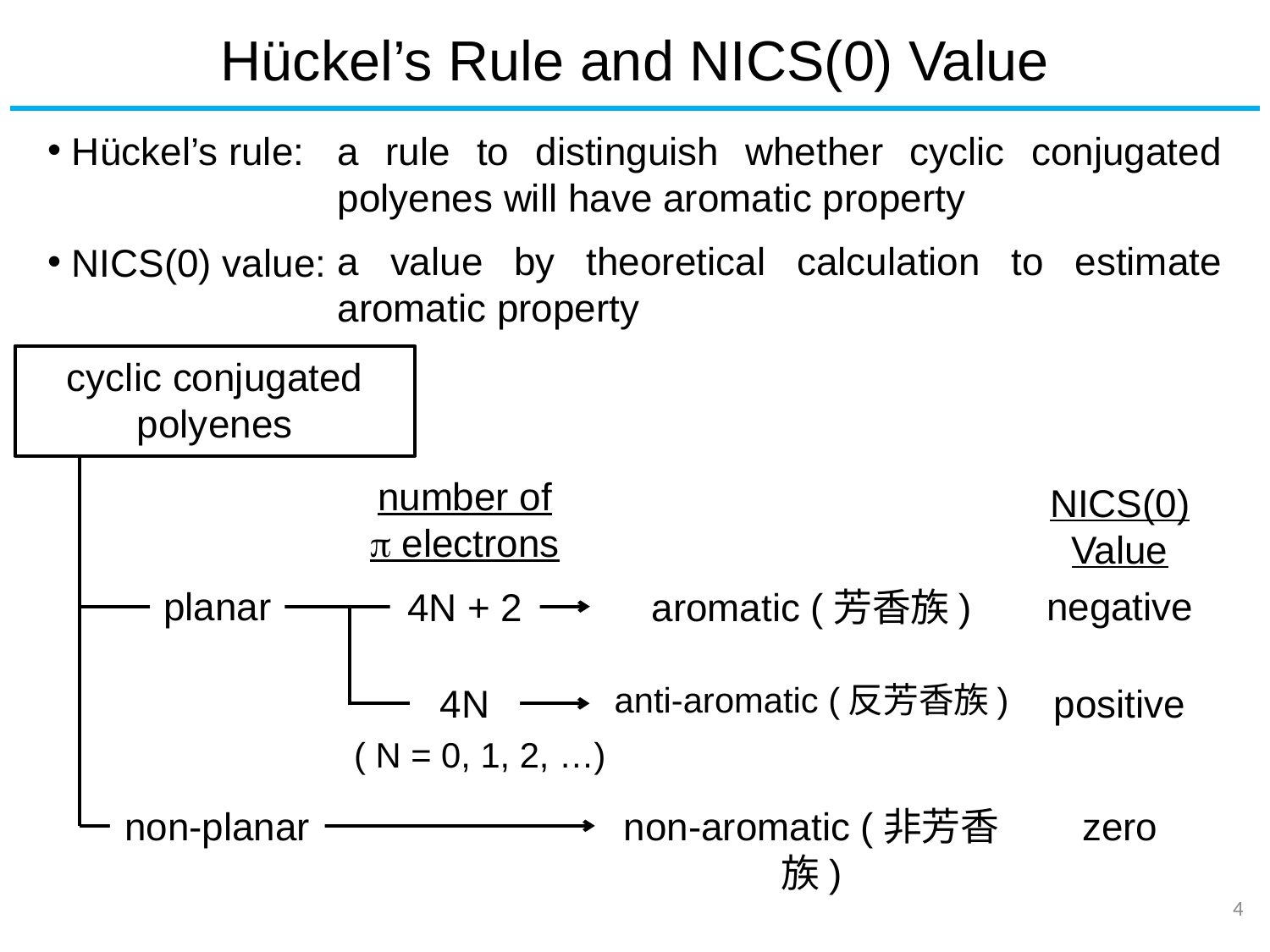

# Hückel’s Rule and NICS(0) Value
 Hückel’s rule:
a rule to distinguish whether cyclic conjugated polyenes will have aromatic property
a value by theoretical calculation to estimate aromatic property

 NICS(0) value:

cyclic conjugated
polyenes
number of
π electrons
NICS(0) Value
planar
negative
4N + 2
aromatic (芳香族)

anti-aromatic (反芳香族)

4N
positive
( N = 0, 1, 2, …)
non-planar
non-aromatic (非芳香族)

zero

4